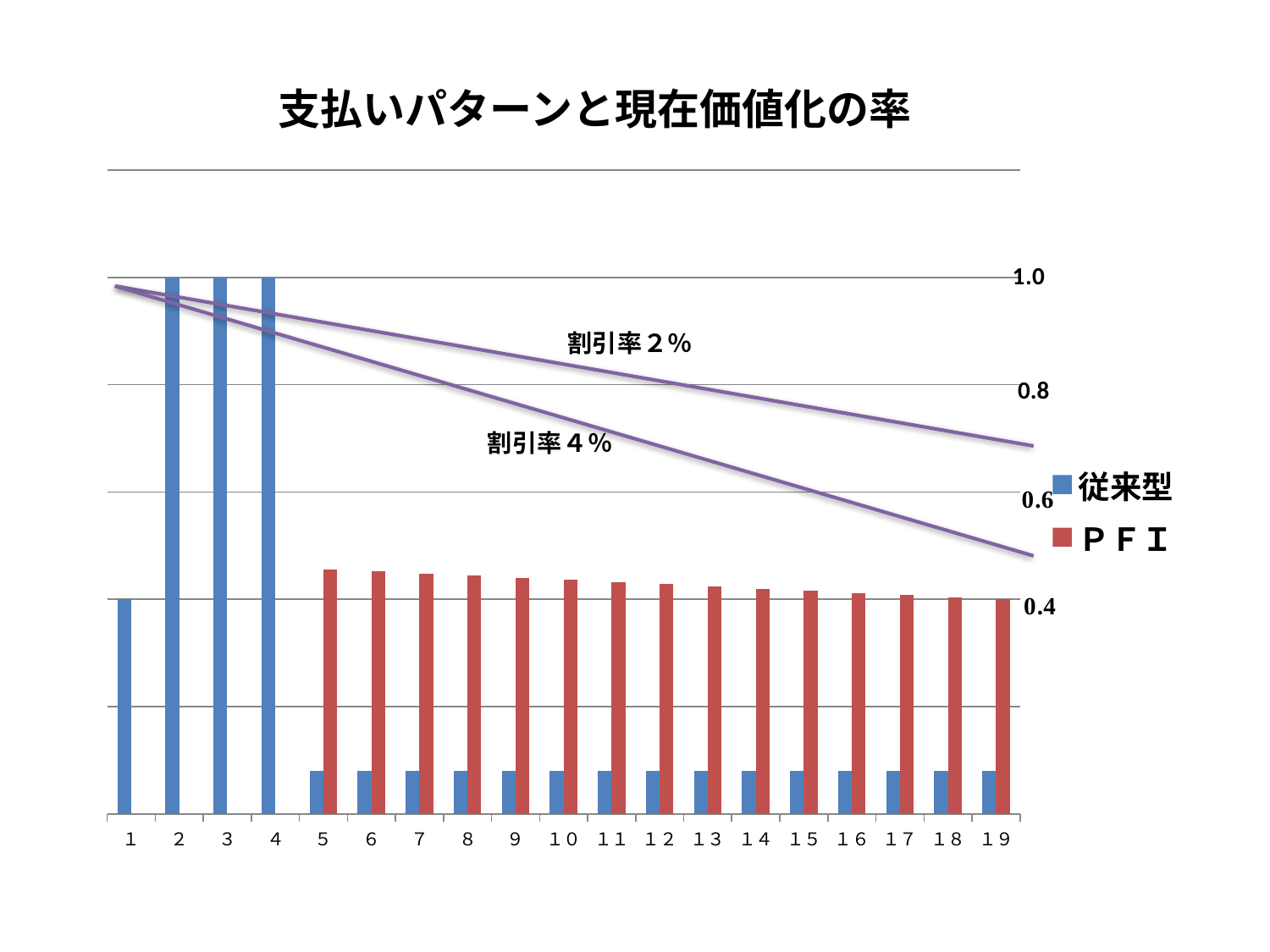

支払いパターンと現在価値化の率

### Chart

| Category | 従来型 | ＰＦＩ |
|---|---|---|
| １ | 100.0 | 0.0 |
| ２ | 250.0 | 0.0 |
| ３ | 250.0 | 0.0 |
| ４ | 250.0 | 0.0 |
| ５ | 20.0 | 114.0 |
| ６ | 20.0 | 113.0 |
| ７ | 20.0 | 112.0 |
| ８ | 20.0 | 111.0 |
| ９ | 20.0 | 110.0 |
| １０ | 20.0 | 109.0 |
| １１ | 20.0 | 108.0 |
| １２ | 20.0 | 107.0 |
| １３ | 20.0 | 106.0 |
| １４ | 20.0 | 105.0 |
| １５ | 20.0 | 104.0 |
| １６ | 20.0 | 103.0 |
| １７ | 20.0 | 102.0 |
| １８ | 20.0 | 101.0 |
| １９ | 20.0 | 100.0 |
0.8